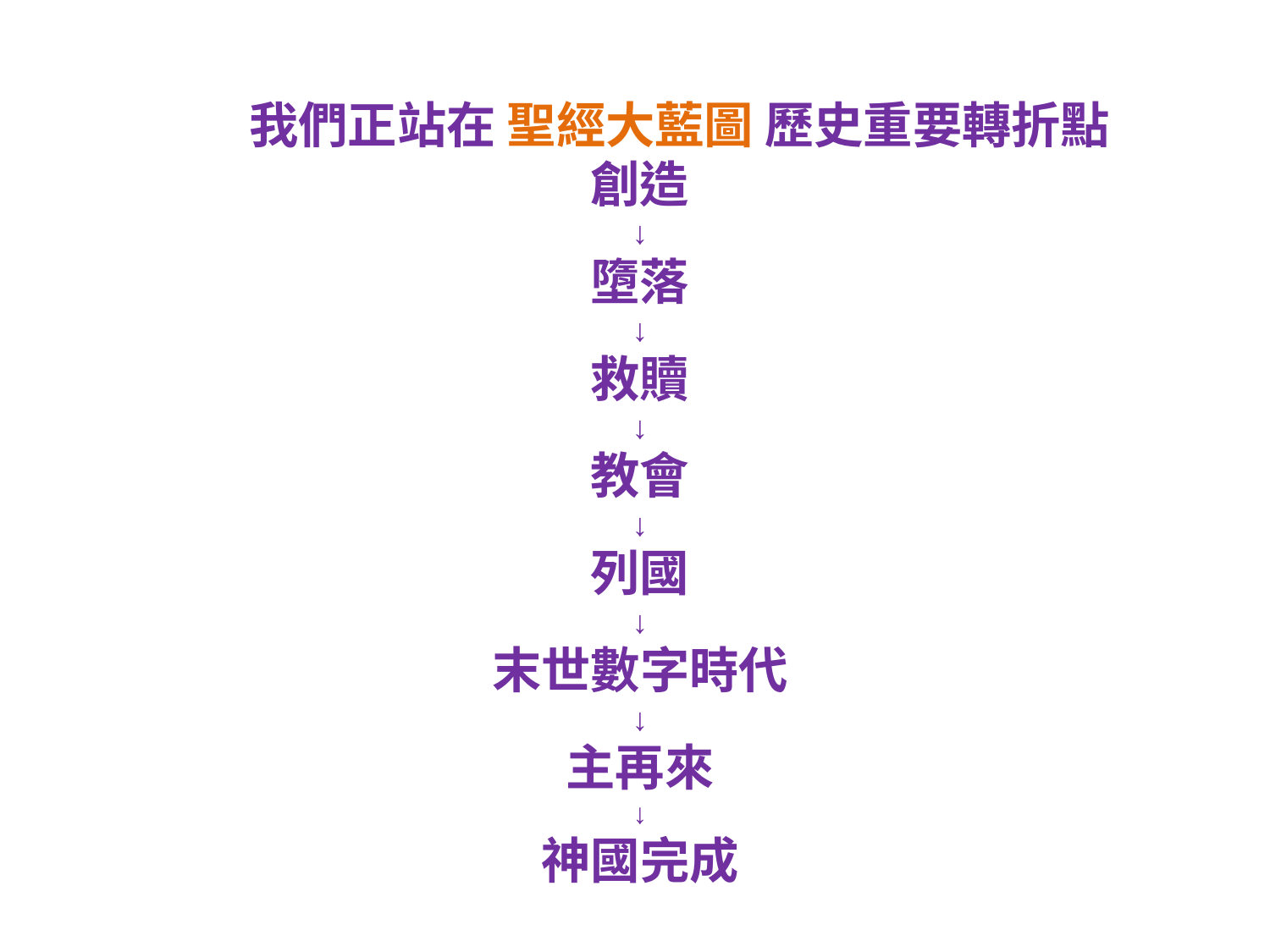

我們正站在 聖經大藍圖 歷史重要轉折點
創造
↓
墮落
↓
救贖
↓
教會
↓
列國
↓
末世數字時代
↓
主再來
↓
神國完成